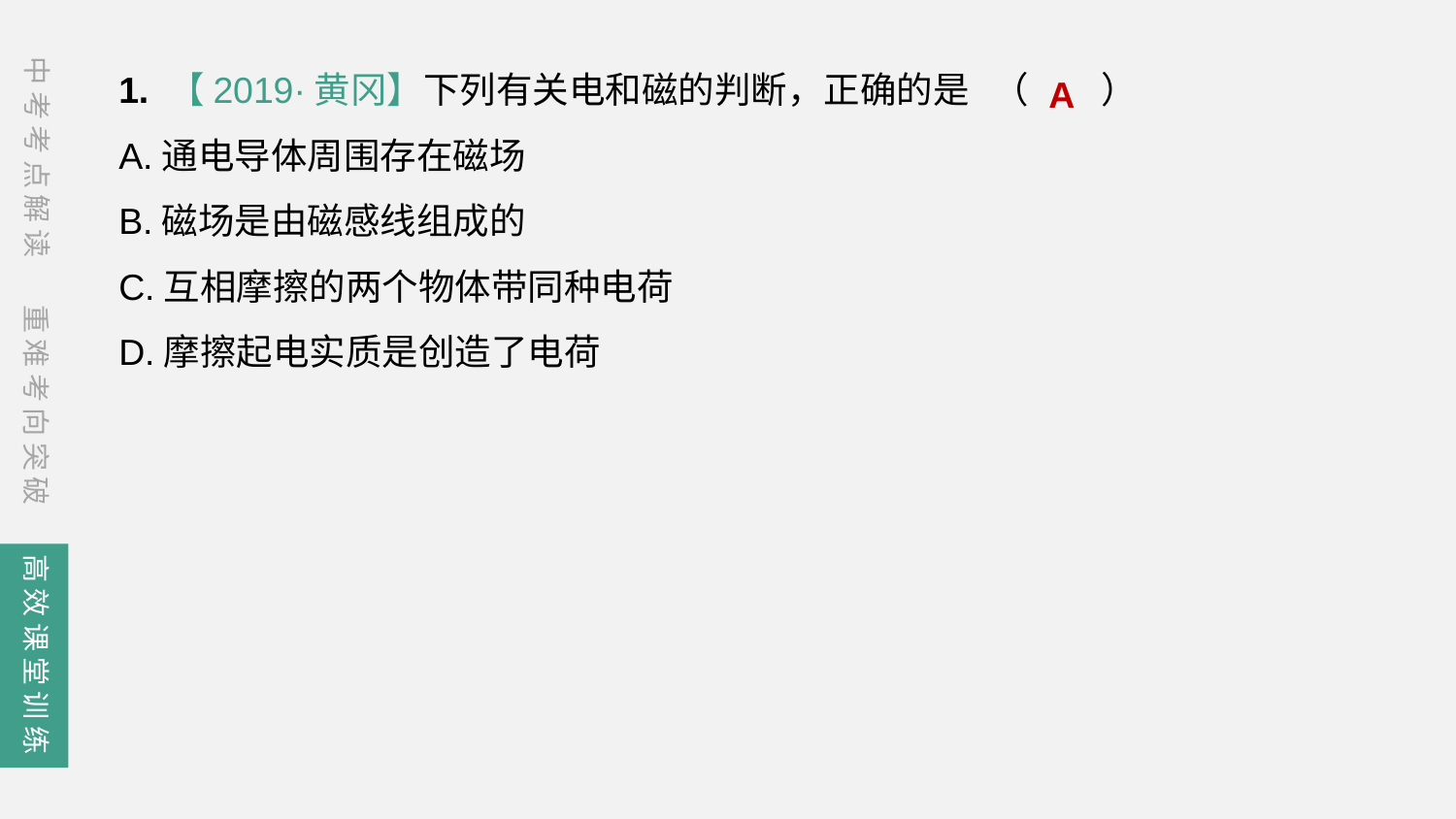

1. 【2019·黄冈】下列有关电和磁的判断，正确的是	（　　）
A.通电导体周围存在磁场
B.磁场是由磁感线组成的
C.互相摩擦的两个物体带同种电荷
D.摩擦起电实质是创造了电荷
A
中考考点解读
重难考向突破
高效课堂训练